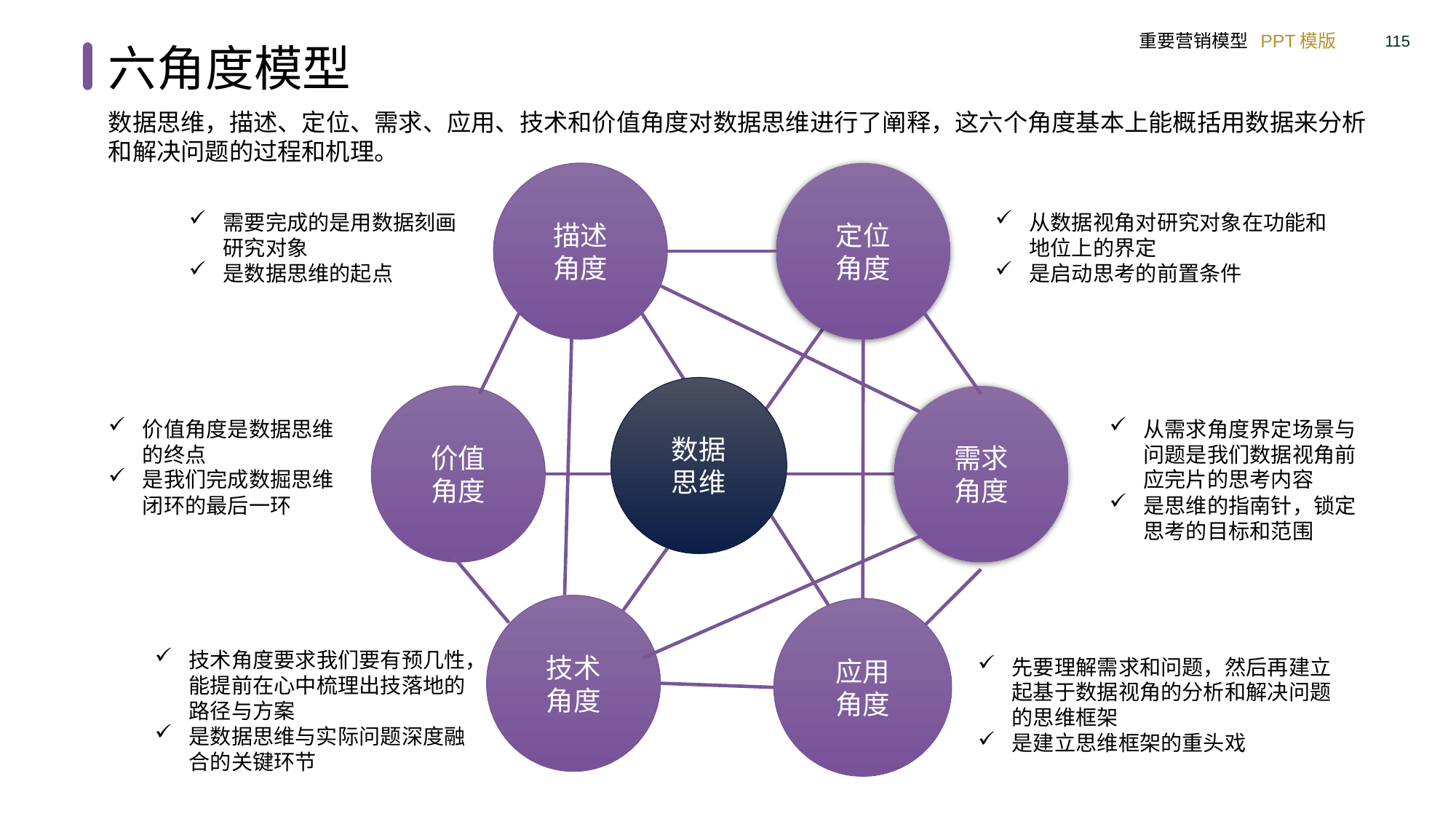

六角度模型
数据思维，描述、定位、需求、应用、技术和价值角度对数据思维进行了阐释，这六个角度基本上能概括用数据来分析和解决问题的过程和机理。
描述
角度
定位
角度
需要完成的是用数据刻画研究对象
是数据思维的起点
从数据视角对研究对象在功能和地位上的界定
是启动思考的前置条件
数据
思维
价值
角度
需求
角度
价值角度是数据思维的终点
是我们完成数掘思维闭环的最后一环
从需求角度界定场景与问题是我们数据视角前应完片的思考内容
是思维的指南针，锁定思考的目标和范围
技术
角度
应用
角度
技术角度要求我们要有预几性，能提前在心中梳理出技落地的路径与方案
是数据思维与实际问题深度融合的关键环节
先要理解需求和问题，然后再建立起基于数据视角的分析和解决问题的思维框架
是建立思维框架的重头戏